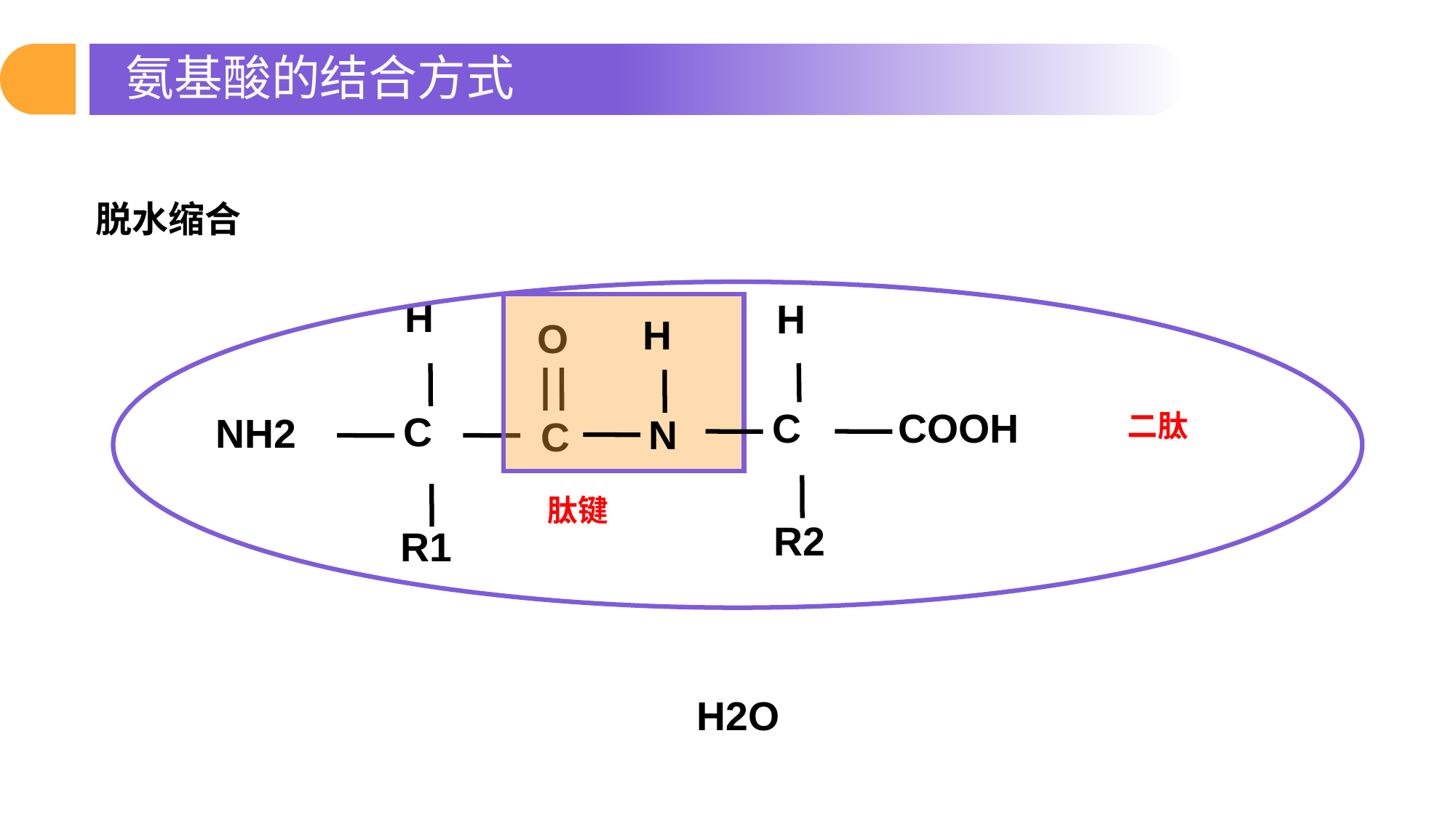

氨基酸的结合方式
脱水缩合

H
H
H

C
COOH
N

R2

O

C
二肽
NH2
C

肽键
R1
H2O